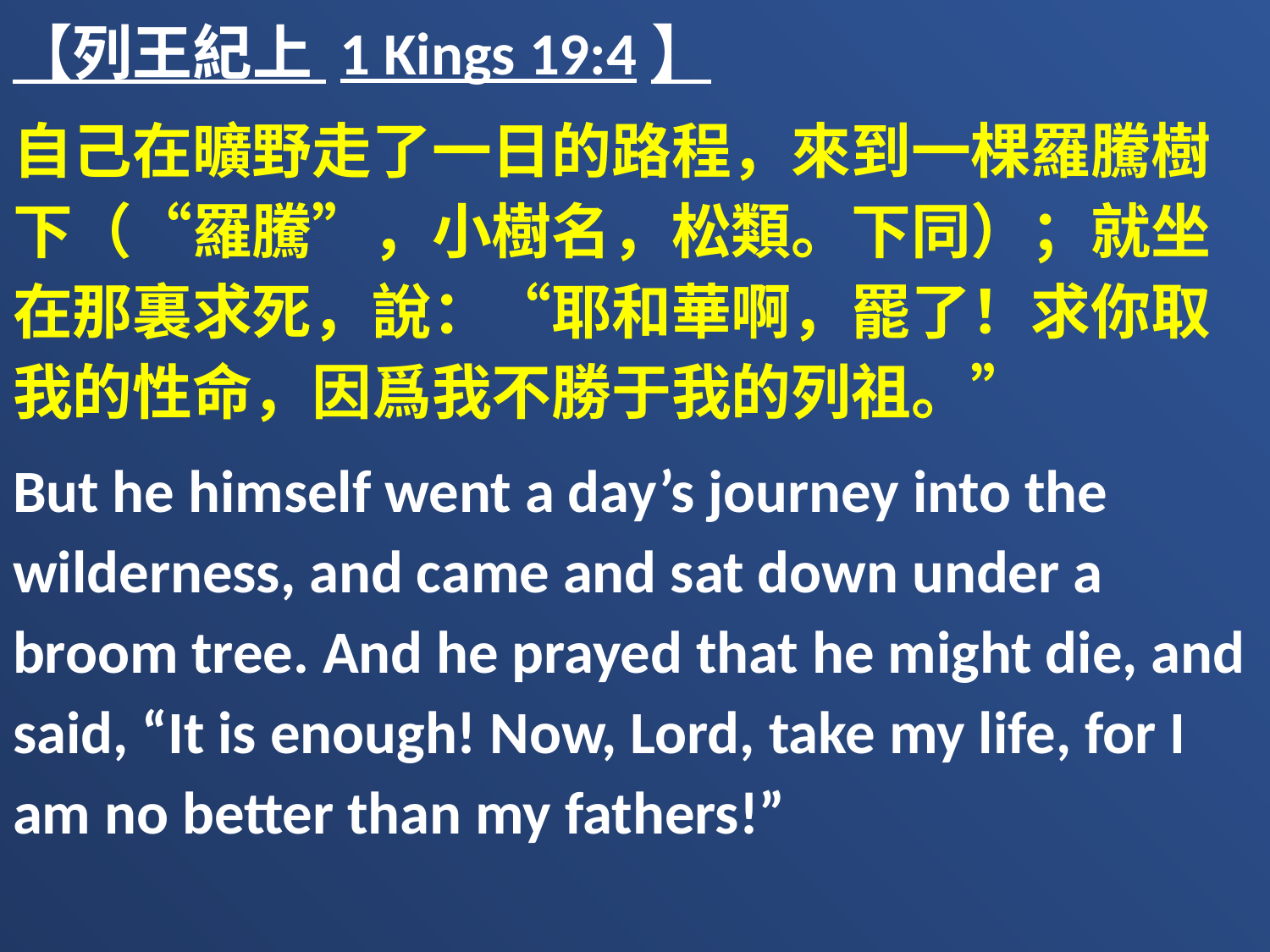

【列王紀上 1 Kings 19:4】
自己在曠野走了一日的路程，來到一棵羅騰樹下（“羅騰”，小樹名，松類。下同）；就坐在那裏求死，說：“耶和華啊，罷了！求你取我的性命，因爲我不勝于我的列祖。”
But he himself went a day’s journey into the wilderness, and came and sat down under a broom tree. And he prayed that he might die, and said, “It is enough! Now, Lord, take my life, for I am no better than my fathers!”